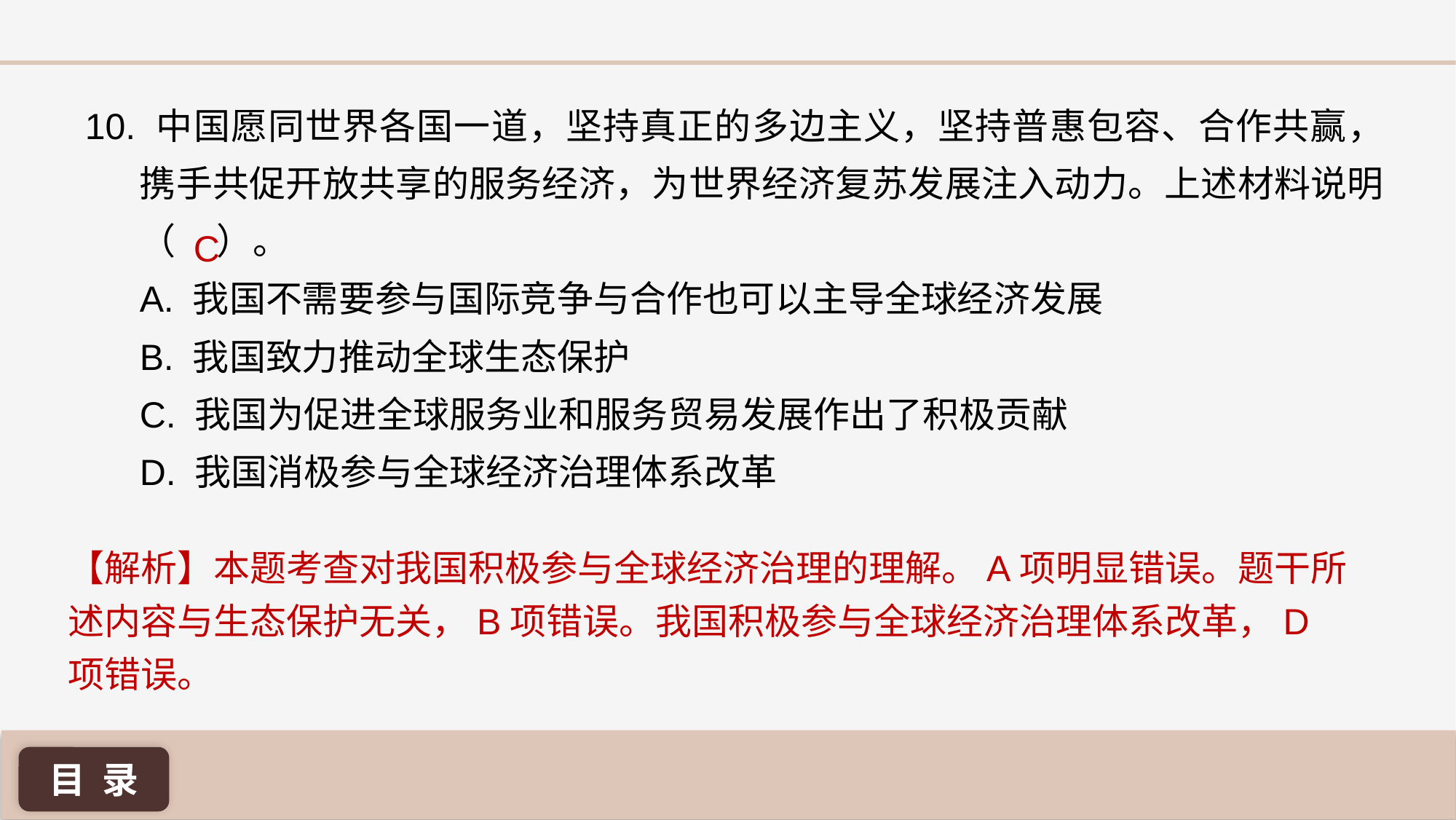

10. 中国愿同世界各国一道，坚持真正的多边主义，坚持普惠包容、合作共赢，携手共促开放共享的服务经济，为世界经济复苏发展注入动力。上述材料说明（     ）。
A. 我国不需要参与国际竞争与合作也可以主导全球经济发展
B. 我国致力推动全球生态保护
C. 我国为促进全球服务业和服务贸易发展作出了积极贡献
D. 我国消极参与全球经济治理体系改革
C
【解析】本题考查对我国积极参与全球经济治理的理解。A项明显错误。题干所述内容与生态保护无关，B项错误。我国积极参与全球经济治理体系改革，D项错误。